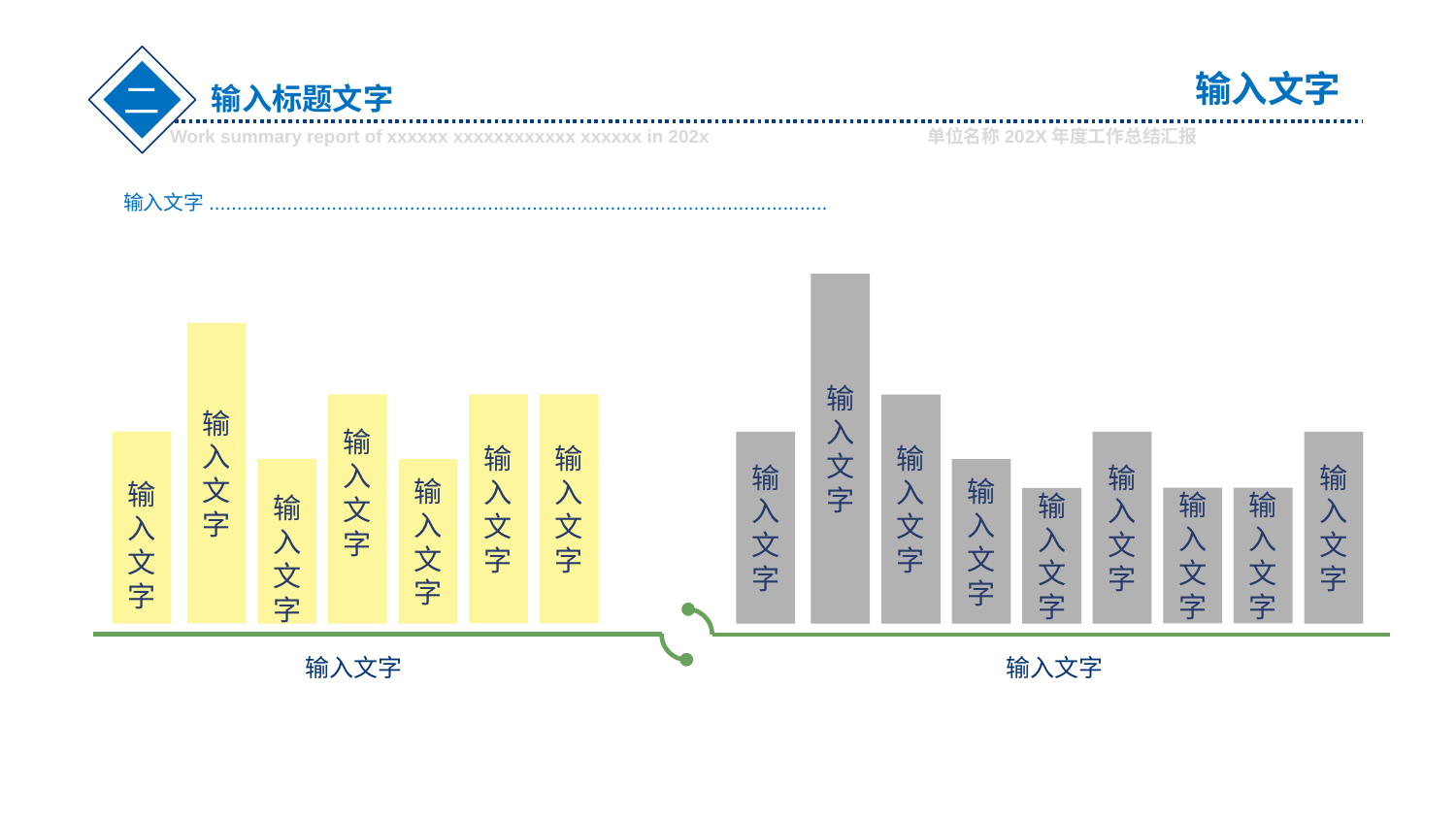

二
 输入文字
输入标题文字
Work summary report of xxxxxx xxxxxxxxxxxx xxxxxx in 202x                                          单位名称202X年度工作总结汇报
输入文字...............................................................................................................
输入文字

输入文字

输入文字
输入文字
输入文字

输入文字

输入文字

输入文字

输入文字
输入文字

输入文字

输入文字
输入文字
输入文字
输入文字
输入文字

输入文字
输入文字